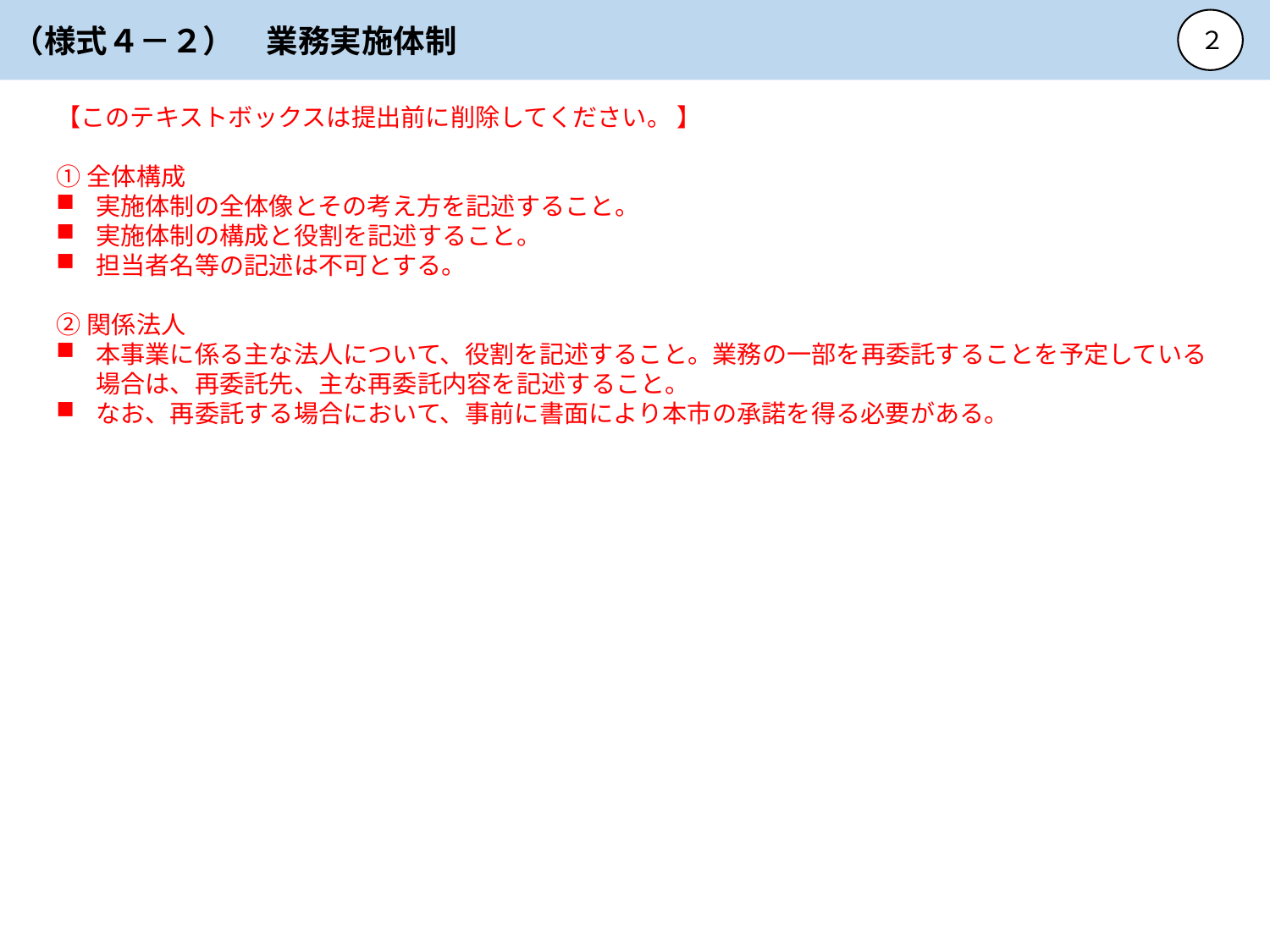

（様式４－２）　業務実施体制
２
【このテキストボックスは提出前に削除してください。 】

①全体構成
実施体制の全体像とその考え方を記述すること。
実施体制の構成と役割を記述すること。
担当者名等の記述は不可とする。

②関係法人
本事業に係る主な法人について、役割を記述すること。業務の一部を再委託することを予定している場合は、再委託先、主な再委託内容を記述すること。
なお、再委託する場合において、事前に書面により本市の承諾を得る必要がある。